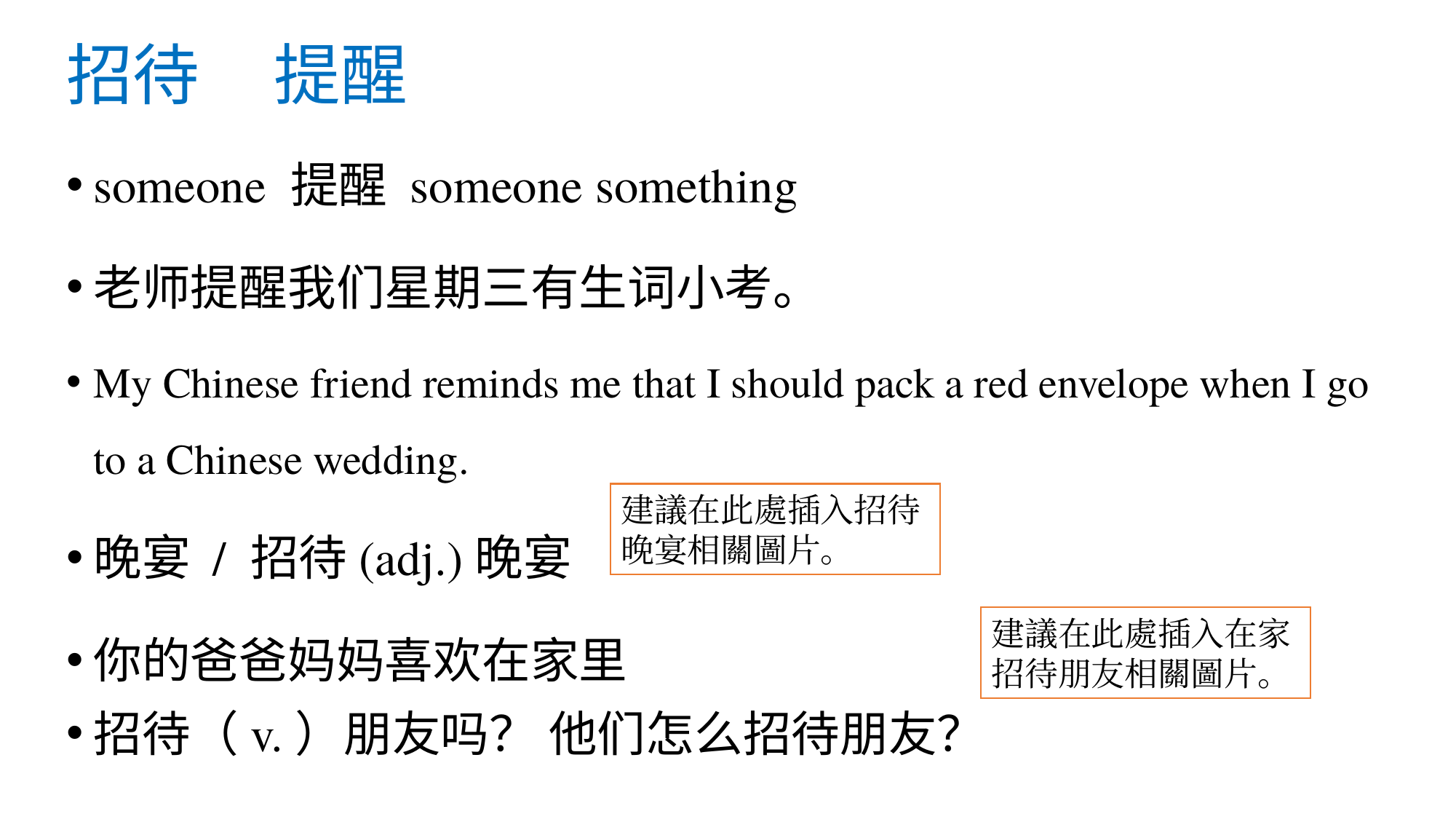

# 招待     提醒
someone 提醒 someone something
老师提醒我们星期三有生词小考。
My Chinese friend reminds me that I should pack a red envelope when I go to a Chinese wedding.
晚宴 / 招待(adj.)晚宴
你的爸爸妈妈喜欢在家里
招待（v.）朋友吗？ 他们怎么招待朋友？
建議在此處插入招待晚宴相關圖片。
建議在此處插入在家招待朋友相關圖片。